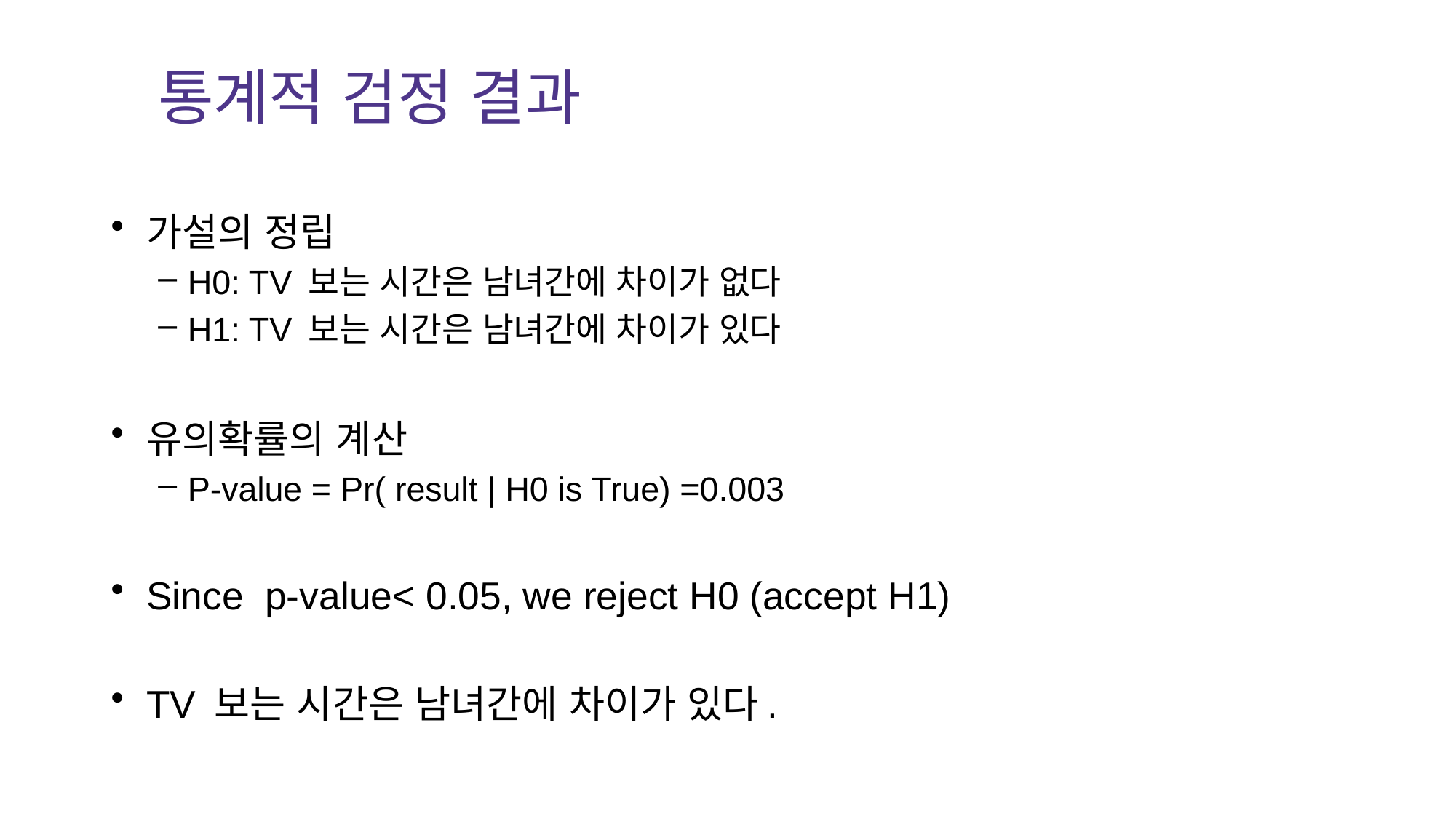

# 통계적 검정 결과
가설의 정립
H0: TV 보는 시간은 남녀간에 차이가 없다
H1: TV 보는 시간은 남녀간에 차이가 있다

유의확률의 계산
P-value = Pr( result | H0 is True) =0.003

Since  p-value< 0.05, we reject H0 (accept H1)

TV 보는 시간은 남녀간에 차이가 있다.